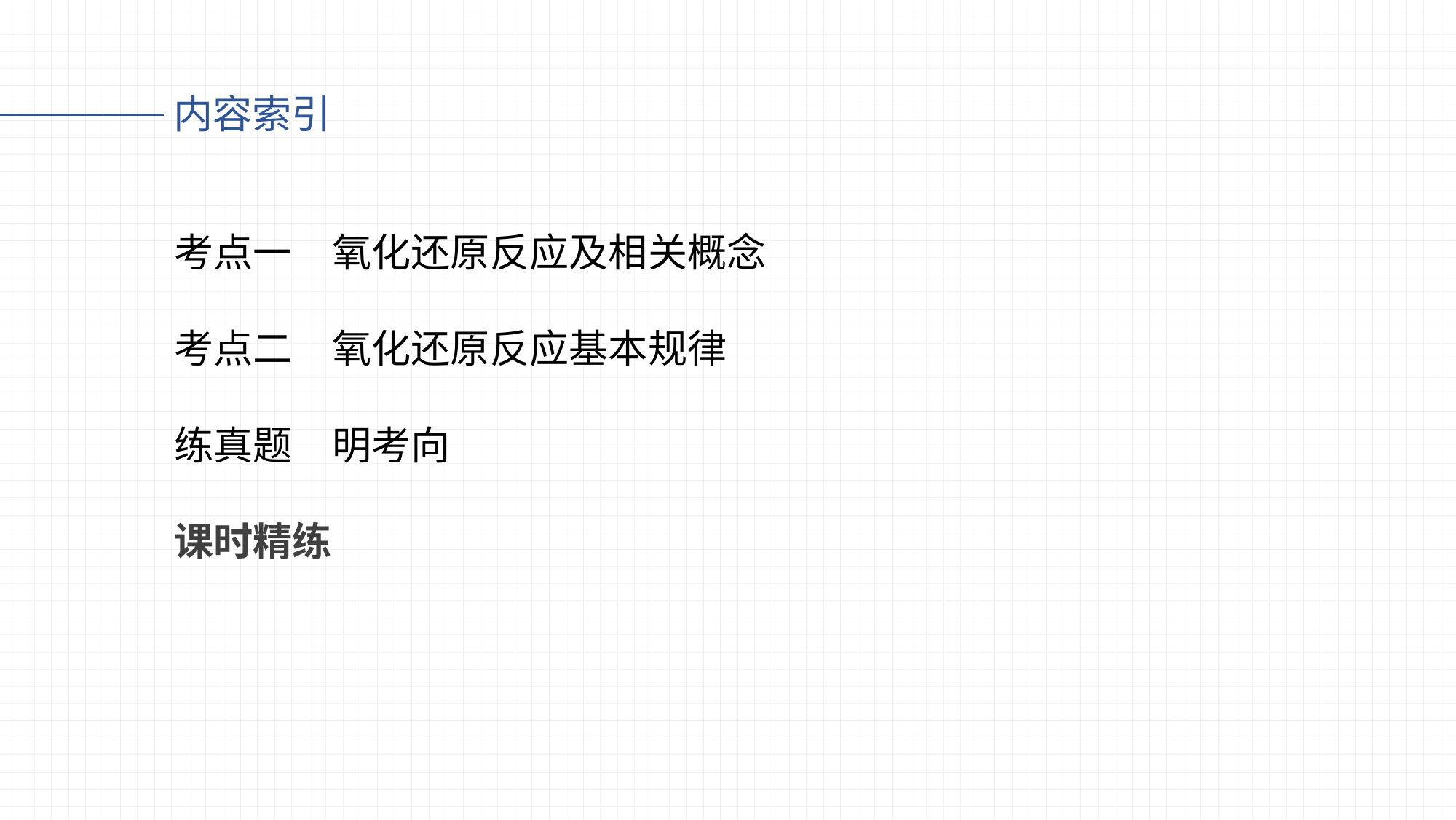

内容索引
考点一　氧化还原反应及相关概念
考点二　氧化还原反应基本规律
练真题　明考向
课时精练